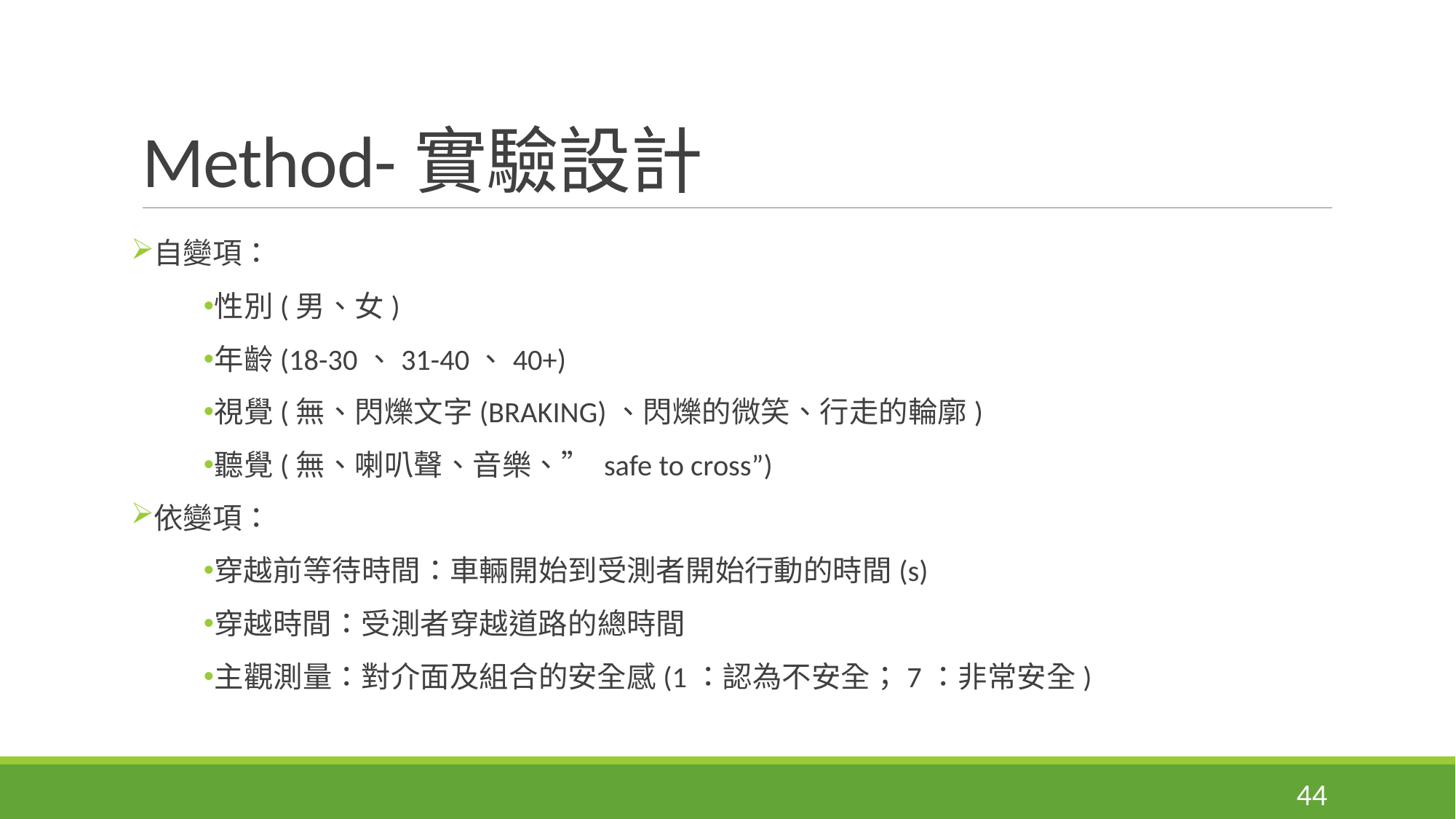

# Method-實驗設計
自變項：
性別(男、女)
年齡(18-30、31-40、40+)
視覺(無、閃爍文字(BRAKING)、閃爍的微笑、行走的輪廓)
聽覺(無、喇叭聲、音樂、” safe to cross”)
依變項：
穿越前等待時間：車輛開始到受測者開始行動的時間(s)
穿越時間：受測者穿越道路的總時間
主觀測量：對介面及組合的安全感(1：認為不安全；7：非常安全)
44